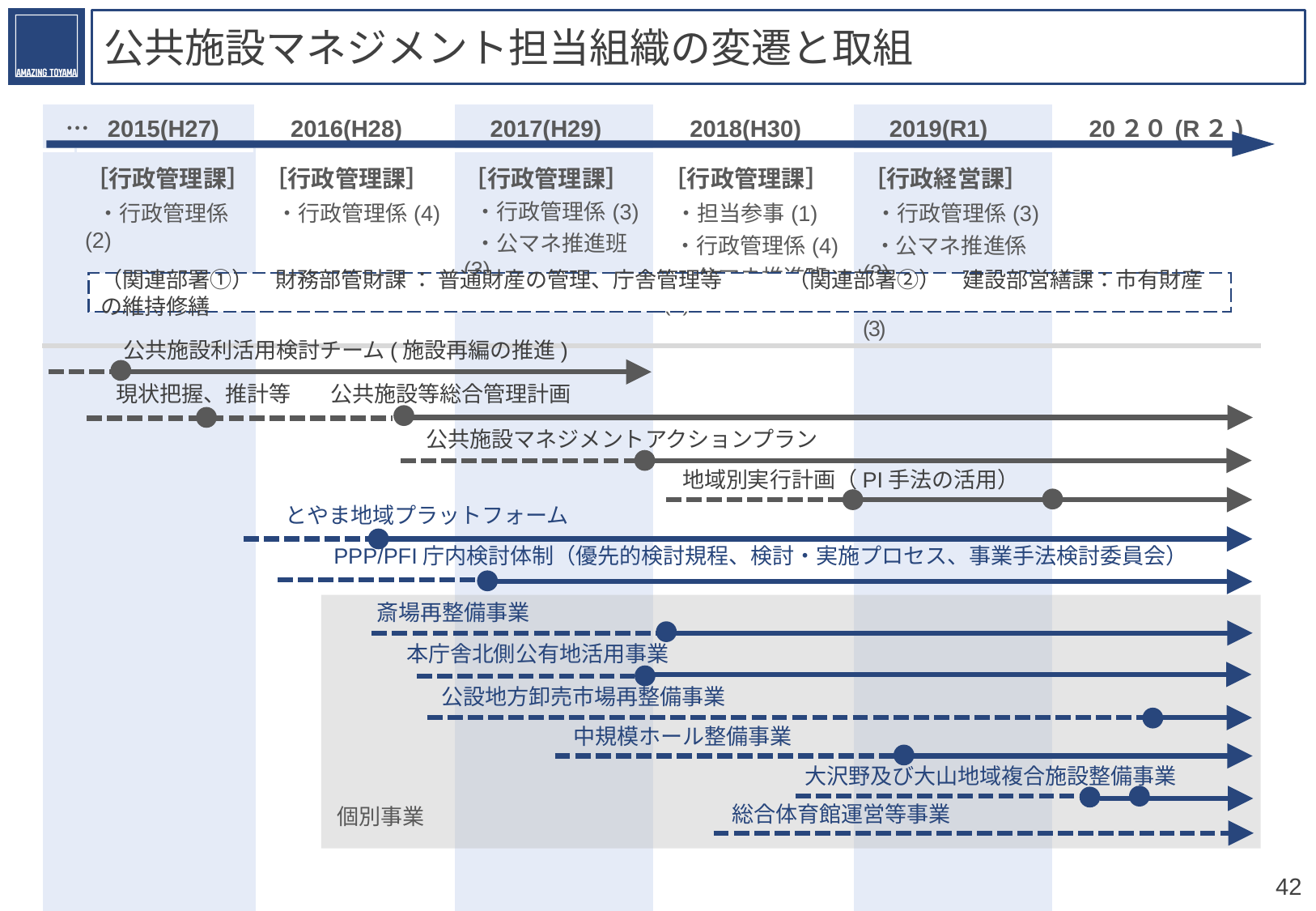

# 公共施設マネジメント担当組織の変遷と取組
| … 2015(H27) |  | 2016(H28) | 2017(H29) | 2018(H30) | 2019(R1) | 20２０(R２) |
| --- | --- | --- | --- | --- | --- | --- |
|  | ［行政管理課］ ・行政管理係(2) | ［行政管理課］ ・行政管理係(4) | ［行政管理課］ ・行政管理係(3) ・公マネ推進班(3) | ［行政管理課］ ・担当参事(1) ・行政管理係(4) ・公マネ推進班(3) | ［行政経営課］ ・行政管理係(3) ・公マネ推進係(3) ・官民連携推進係(3) |  |
|  |  |  |  |  |  |  |

（関連部署①）　財務部管財課 ： 普通財産の管理、庁舎管理等　　　（関連部署②）　建設部営繕課：市有財産の維持修繕
公共施設利活用検討チーム(施設再編の推進)

公共施設等総合管理計画
現状把握、推計等

公共施設マネジメントアクションプラン

地域別実行計画（PI手法の活用）

とやま地域プラットフォーム

PPP/PFI庁内検討体制（優先的検討規程、検討・実施プロセス、事業手法検討委員会）

斎場再整備事業

本庁舎北側公有地活用事業

公設地方卸売市場再整備事業

中規模ホール整備事業

大沢野及び大山地域複合施設整備事業

総合体育館運営等事業
個別事業